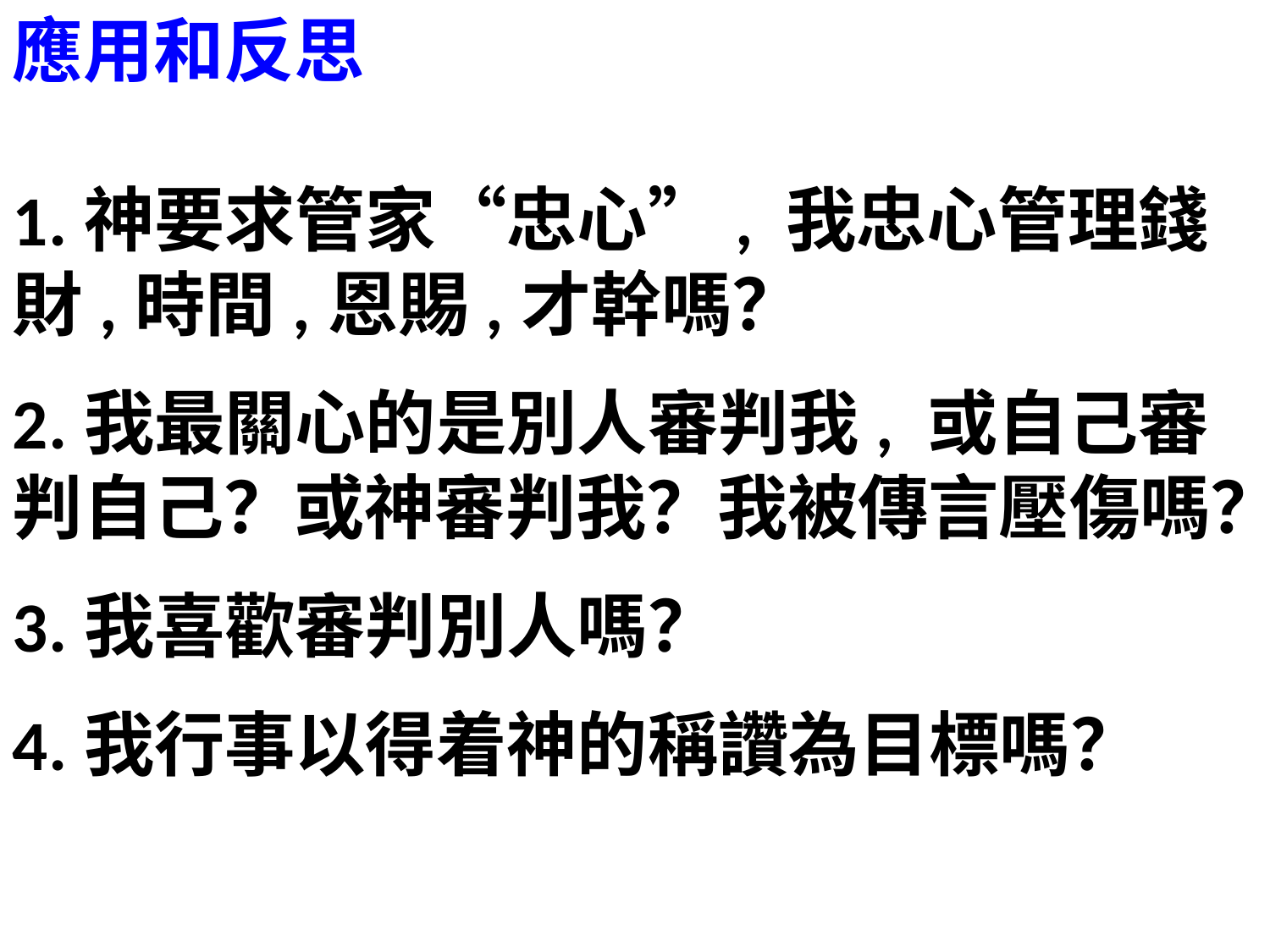

應用和反思

1.神要求管家“忠心”, 我忠心管理錢財,時間,恩賜,才幹嗎？

2.我最關心的是別人審判我, 或自己審判自己？或神審判我？我被傳言壓傷嗎？

3.我喜歡審判別人嗎？

4.我行事以得着神的稱讚為目標嗎？